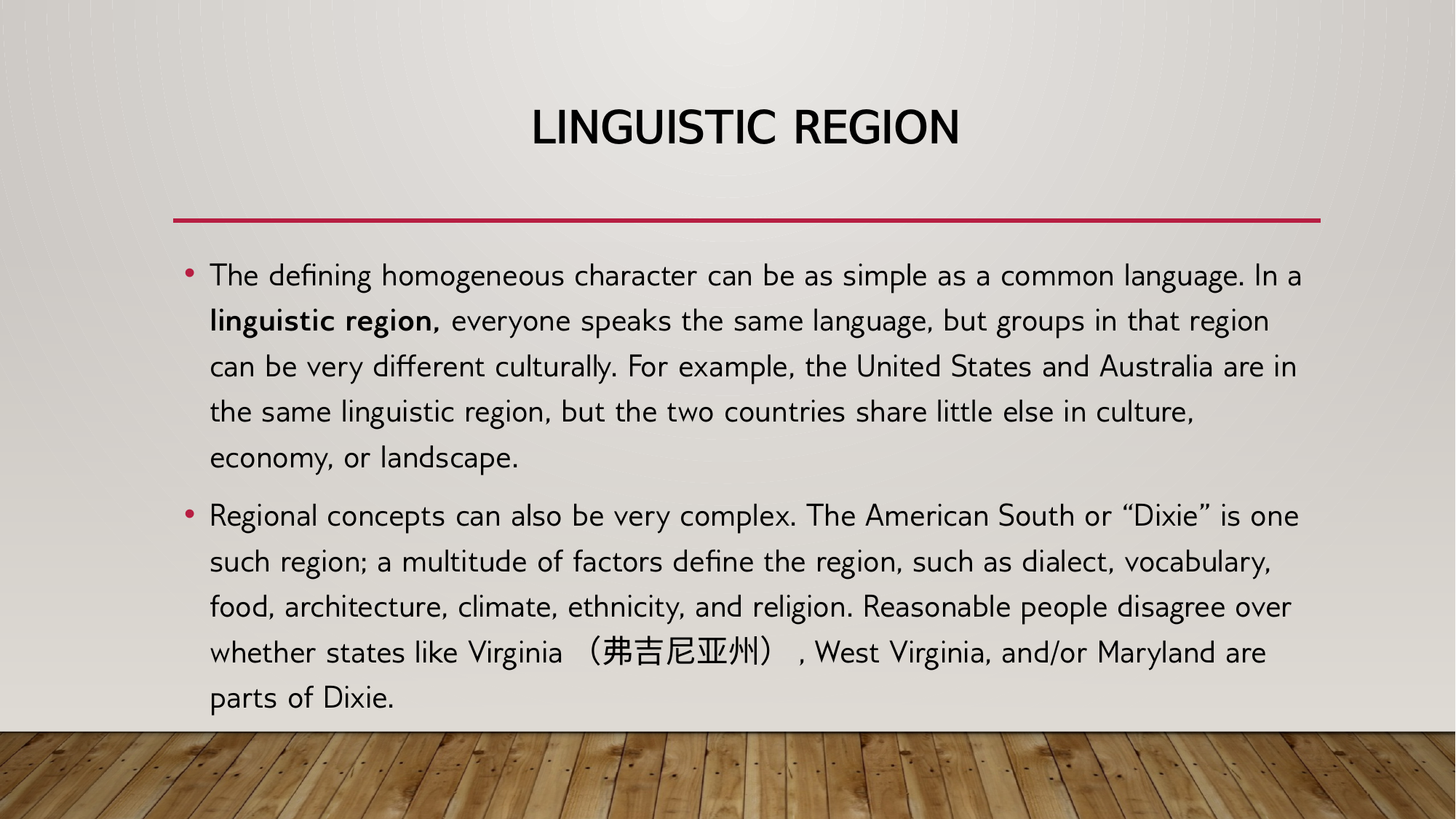

# linguistic region
The defining homogeneous character can be as simple as a common language. In a linguistic region, everyone speaks the same language, but groups in that region can be very different culturally. For example, the United States and Australia are in the same linguistic region, but the two countries share little else in culture, economy, or landscape.
Regional concepts can also be very complex. The American South or “Dixie” is one such region; a multitude of factors define the region, such as dialect, vocabulary, food, architecture, climate, ethnicity, and religion. Reasonable people disagree over whether states like Virginia（弗吉尼亚州）, West Virginia, and/or Maryland are parts of Dixie.